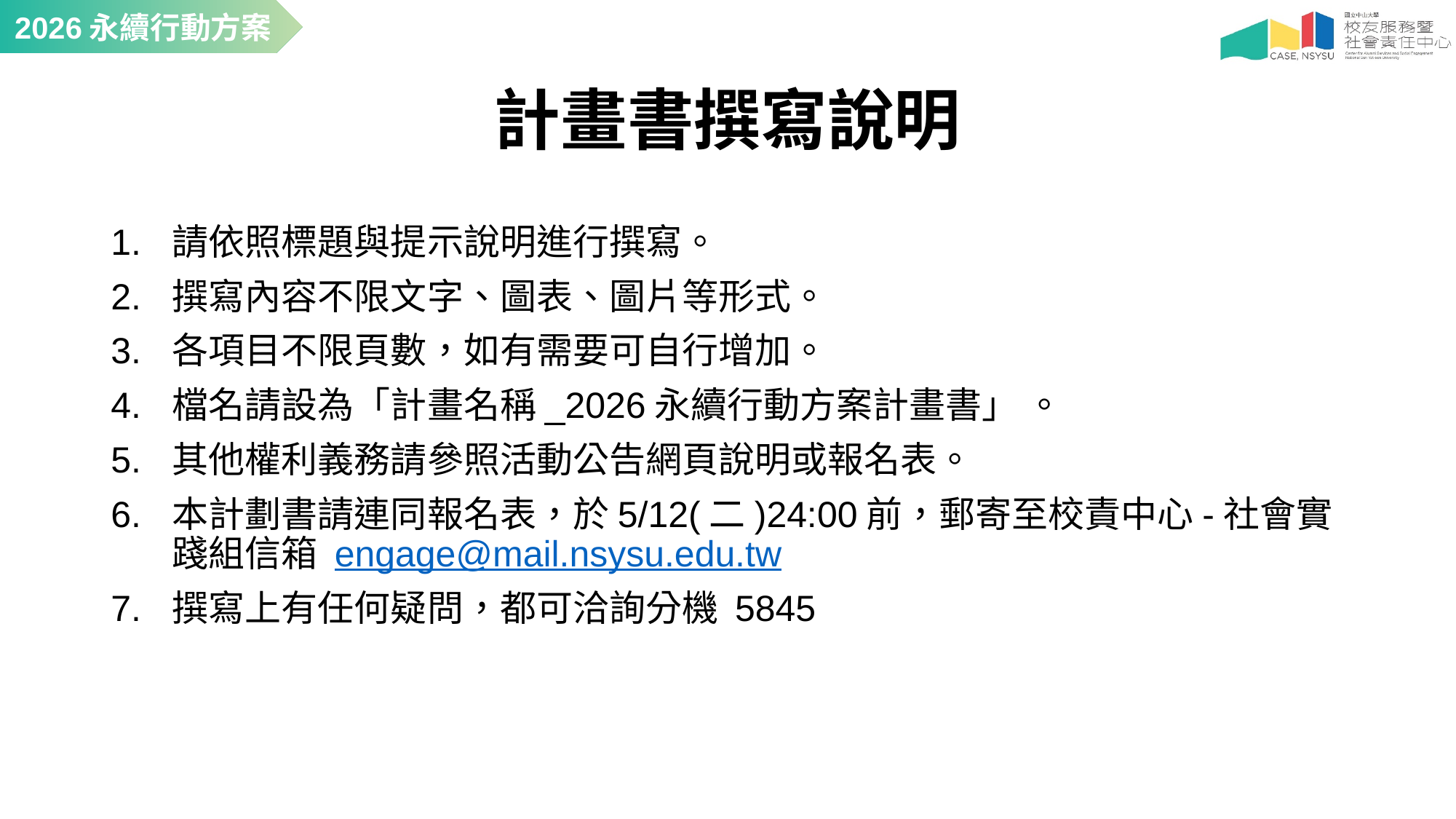

# 計畫書撰寫說明
請依照標題與提示說明進行撰寫。
撰寫內容不限文字、圖表、圖片等形式。
各項目不限頁數，如有需要可自行增加。
檔名請設為「計畫名稱_2026永續行動方案計畫書」 。
其他權利義務請參照活動公告網頁說明或報名表。
本計劃書請連同報名表，於5/12(二)24:00前，郵寄至校責中心-社會實踐組信箱 engage@mail.nsysu.edu.tw
撰寫上有任何疑問，都可洽詢分機 5845